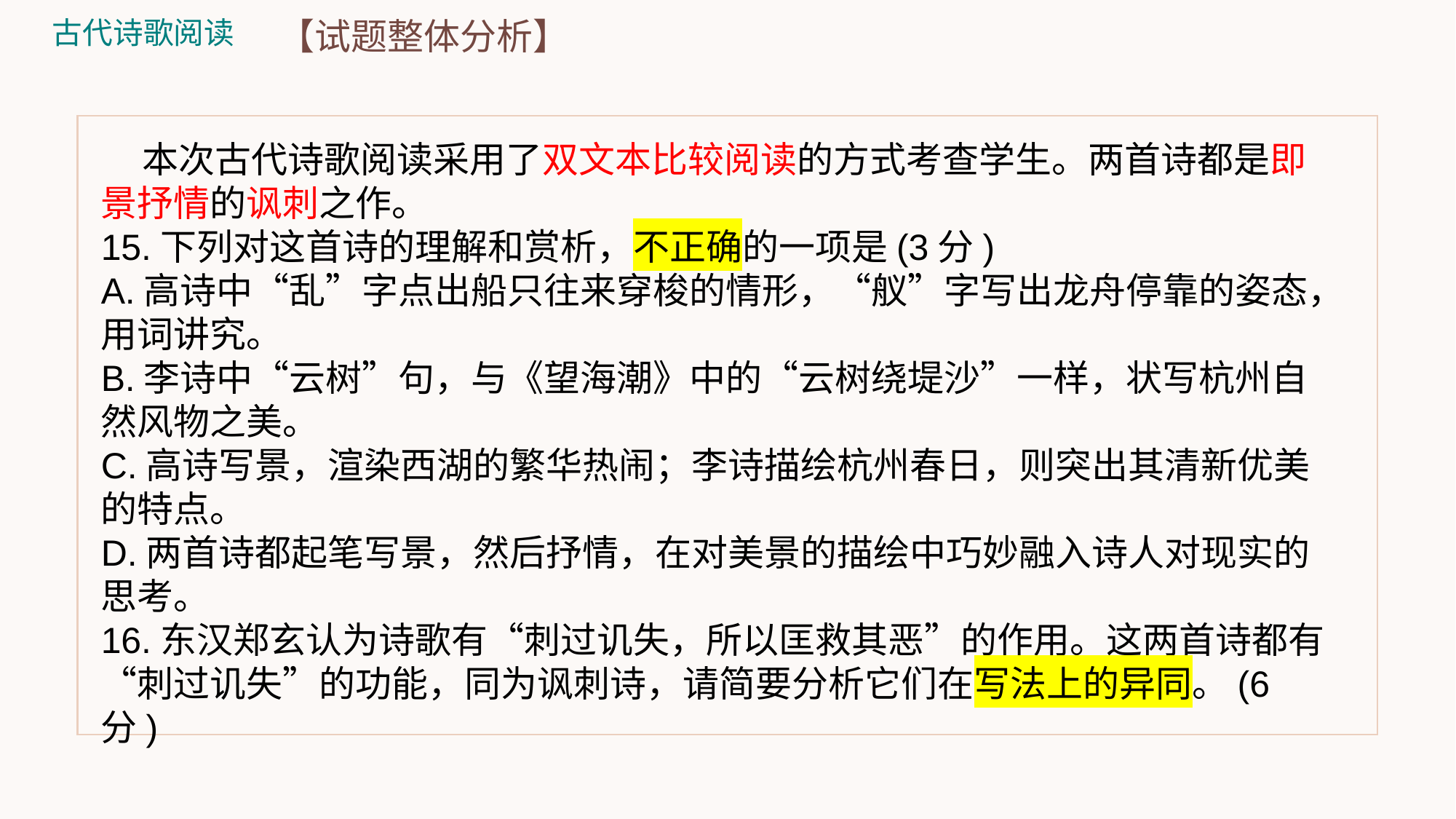

古代诗歌阅读
【试题整体分析】

    本次古代诗歌阅读采用了双文本比较阅读的方式考查学生。两首诗都是即景抒情的讽刺之作。
15.下列对这首诗的理解和赏析，不正确的一项是(3分)
A.高诗中“乱”字点出船只往来穿梭的情形，“舣”字写出龙舟停靠的姿态，用词讲究。
B.李诗中“云树”句，与《望海潮》中的“云树绕堤沙”一样，状写杭州自然风物之美。
C.高诗写景，渲染西湖的繁华热闹；李诗描绘杭州春日，则突出其清新优美的特点。
D.两首诗都起笔写景，然后抒情，在对美景的描绘中巧妙融入诗人对现实的思考。
16.东汉郑玄认为诗歌有“刺过讥失，所以匡救其恶”的作用。这两首诗都有“刺过讥失”的功能，同为讽刺诗，请简要分析它们在写法上的异同。(6分)